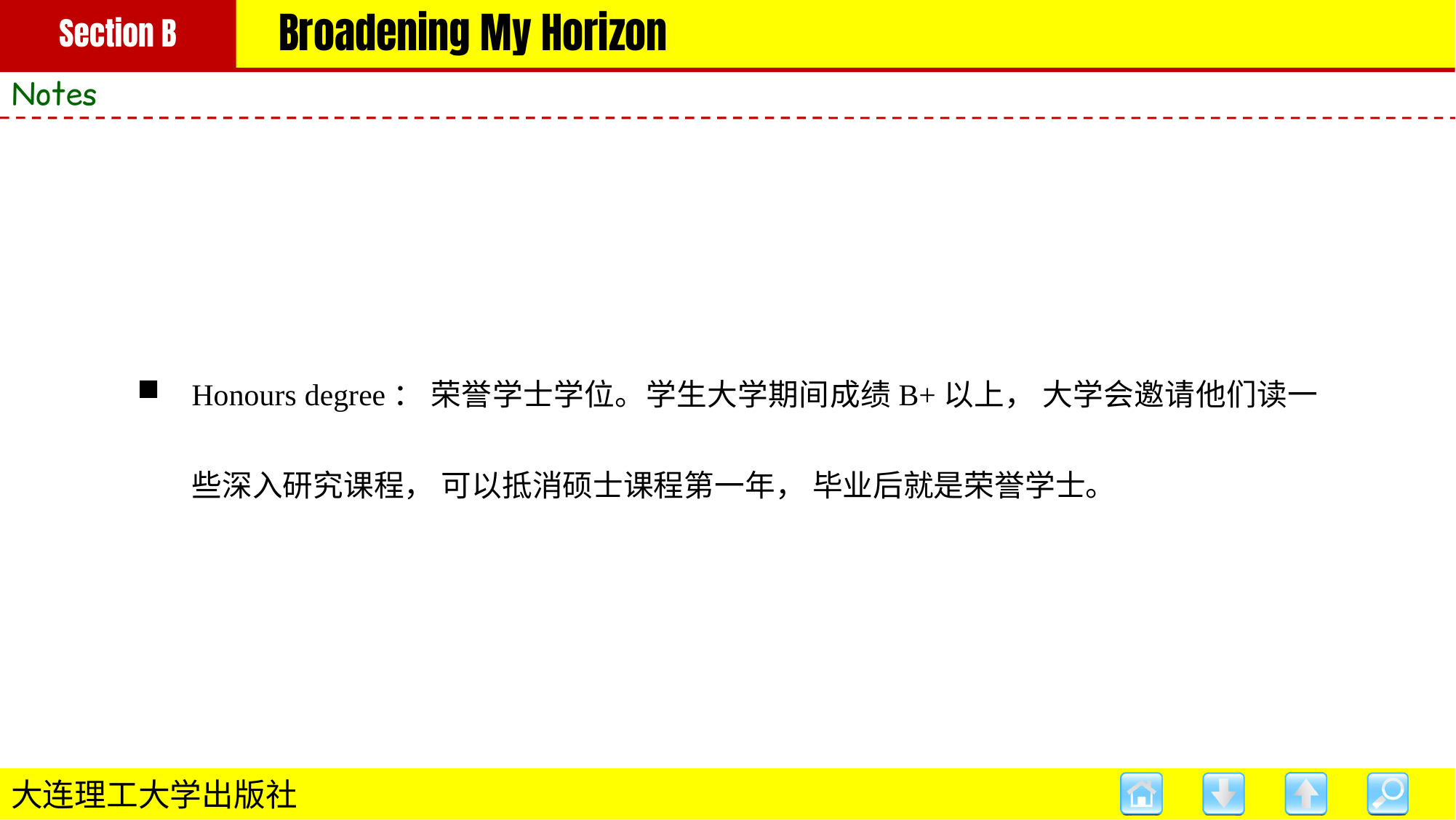

Section B
# Broadening My Horizon
Notes
Honours degree： 荣誉学士学位。学生大学期间成绩B+以上， 大学会邀请他们读一些深入研究课程， 可以抵消硕士课程第一年， 毕业后就是荣誉学士。